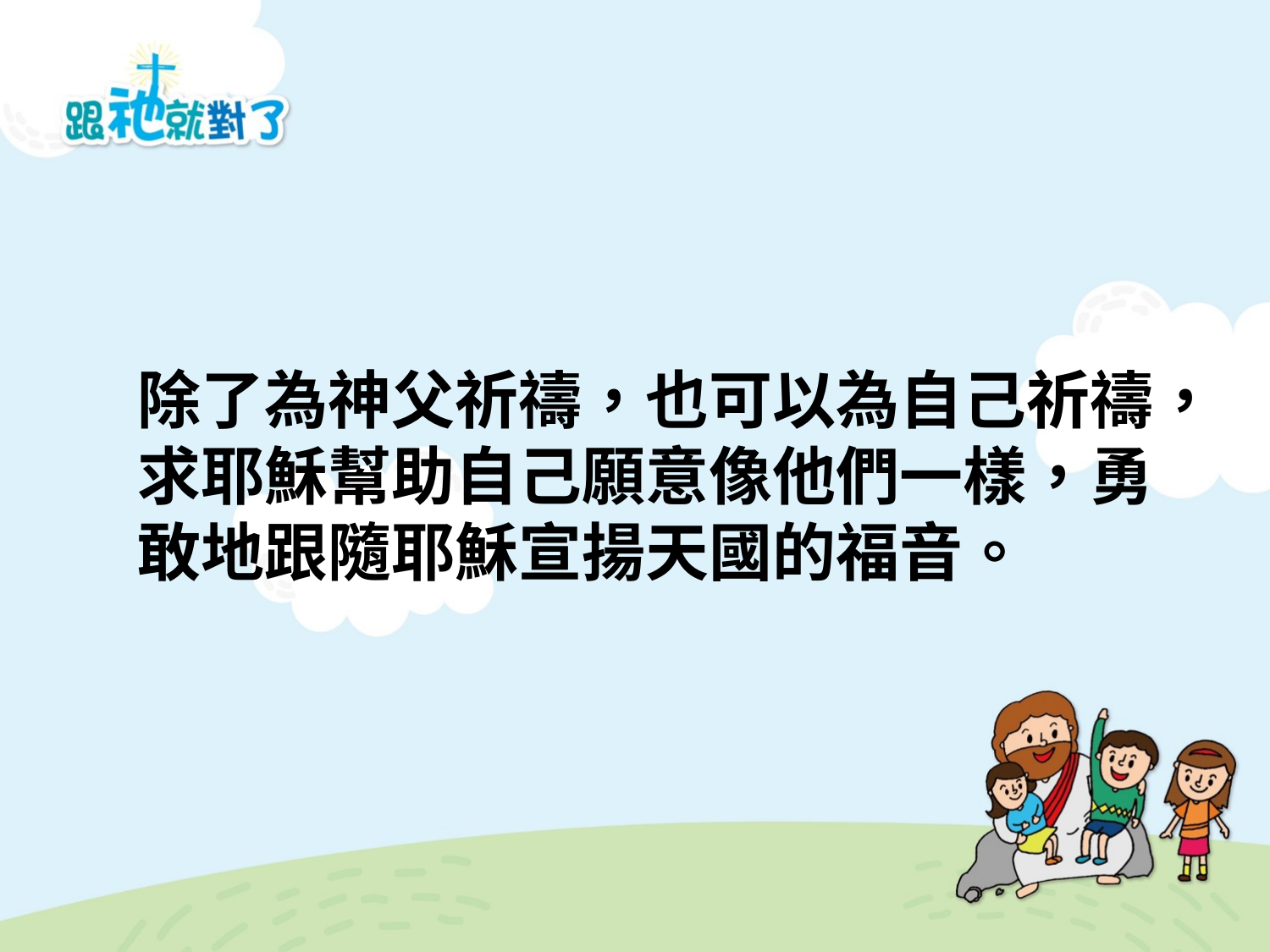

除了為神父祈禱，也可以為自己祈禱，求耶穌幫助自己願意像他們一樣，勇敢地跟隨耶穌宣揚天國的福音。